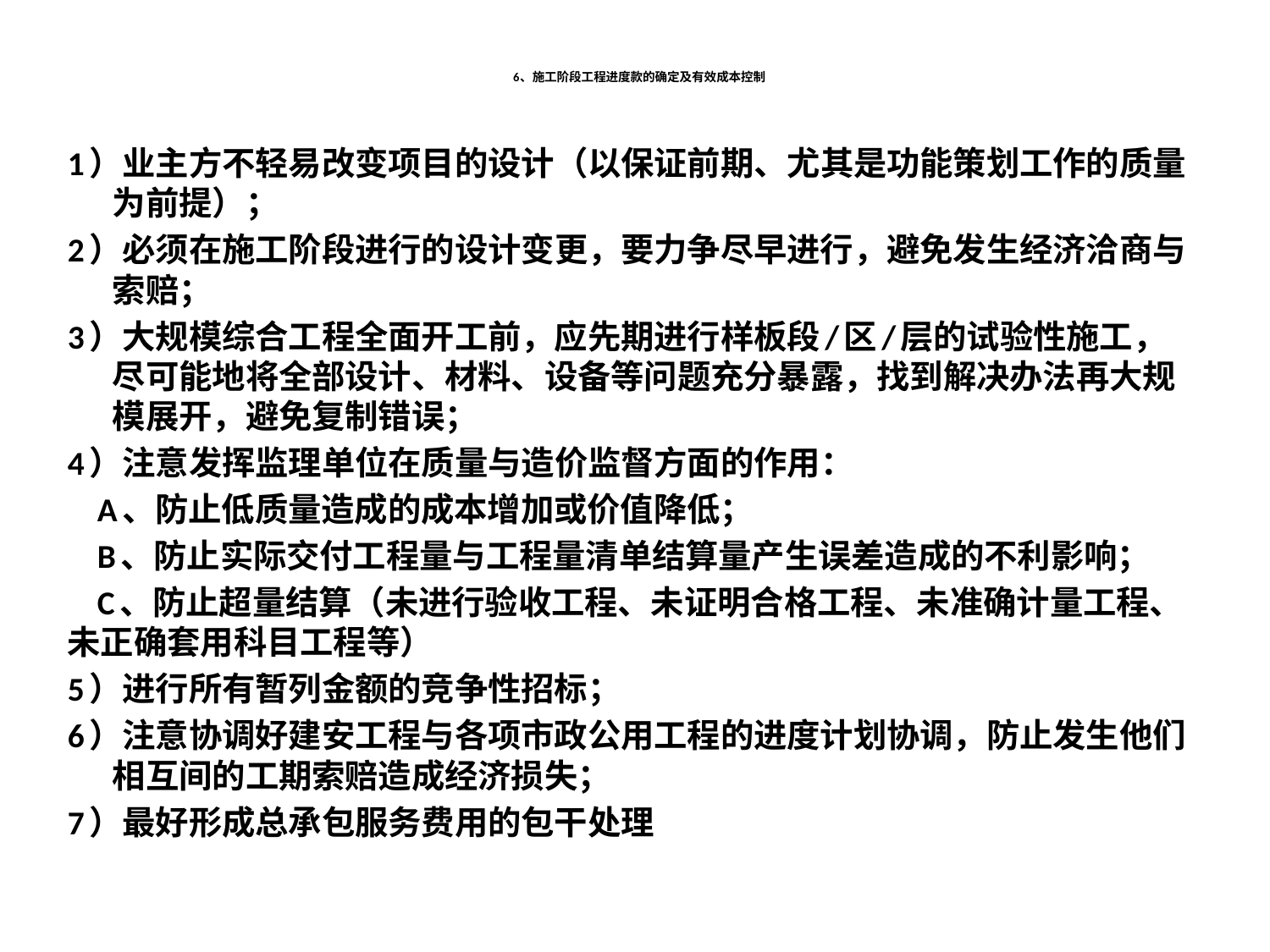

# 6、施工阶段工程进度款的确定及有效成本控制
1）业主方不轻易改变项目的设计（以保证前期、尤其是功能策划工作的质量为前提）；
2）必须在施工阶段进行的设计变更，要力争尽早进行，避免发生经济洽商与索赔；
3）大规模综合工程全面开工前，应先期进行样板段/区/层的试验性施工，尽可能地将全部设计、材料、设备等问题充分暴露，找到解决办法再大规模展开，避免复制错误；
4）注意发挥监理单位在质量与造价监督方面的作用：
    A、防止低质量造成的成本增加或价值降低；
    B、防止实际交付工程量与工程量清单结算量产生误差造成的不利影响；
    C、防止超量结算（未进行验收工程、未证明合格工程、未准确计量工程、未正确套用科目工程等）
5）进行所有暂列金额的竞争性招标；
6）注意协调好建安工程与各项市政公用工程的进度计划协调，防止发生他们相互间的工期索赔造成经济损失；
7）最好形成总承包服务费用的包干处理